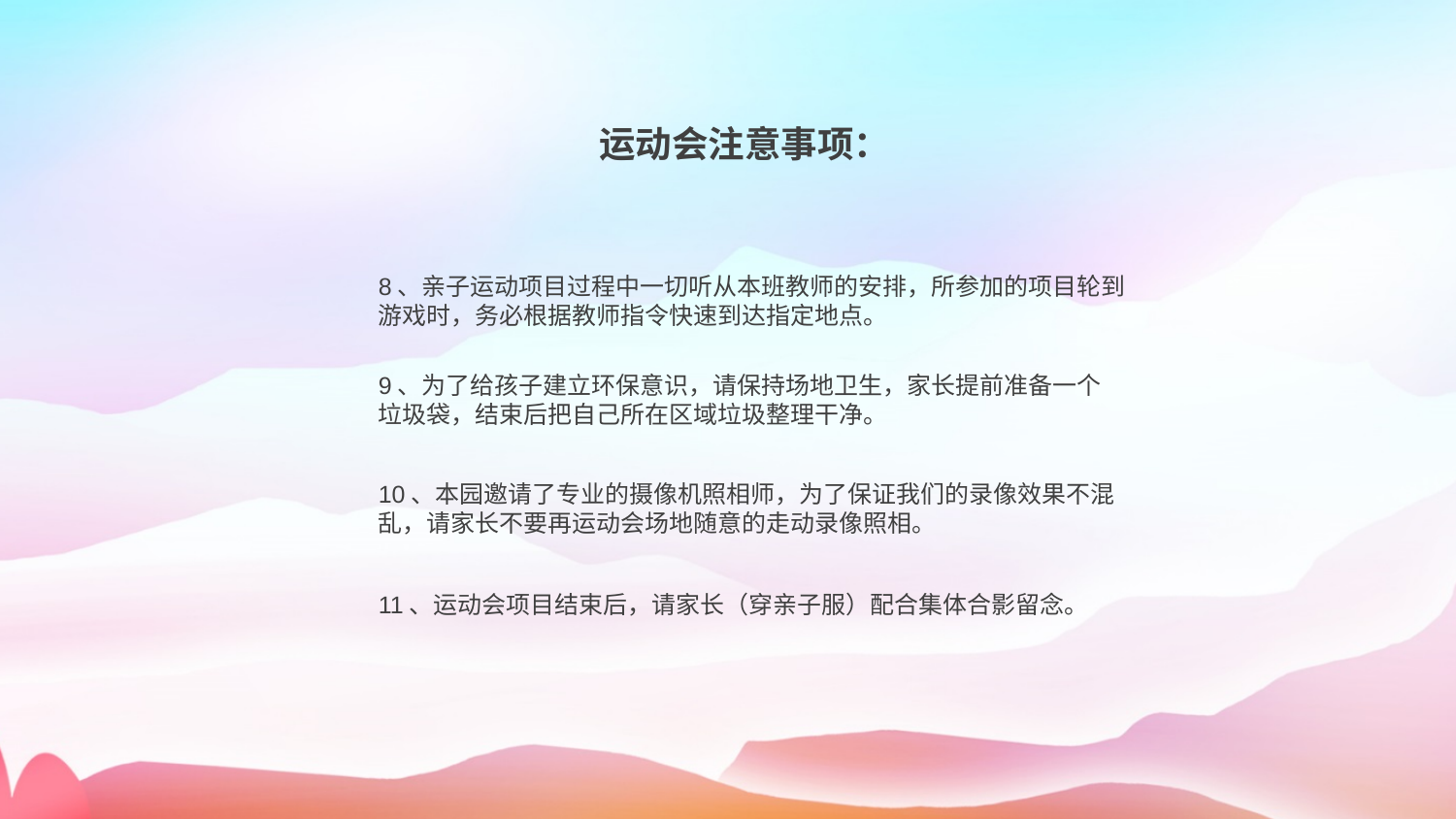

运动会注意事项：
8、亲子运动项目过程中一切听从本班教师的安排，所参加的项目轮到游戏时，务必根据教师指令快速到达指定地点。
9、为了给孩子建立环保意识，请保持场地卫生，家长提前准备一个垃圾袋，结束后把自己所在区域垃圾整理干净。
10、本园邀请了专业的摄像机照相师，为了保证我们的录像效果不混乱，请家长不要再运动会场地随意的走动录像照相。
11、运动会项目结束后，请家长（穿亲子服）配合集体合影留念。